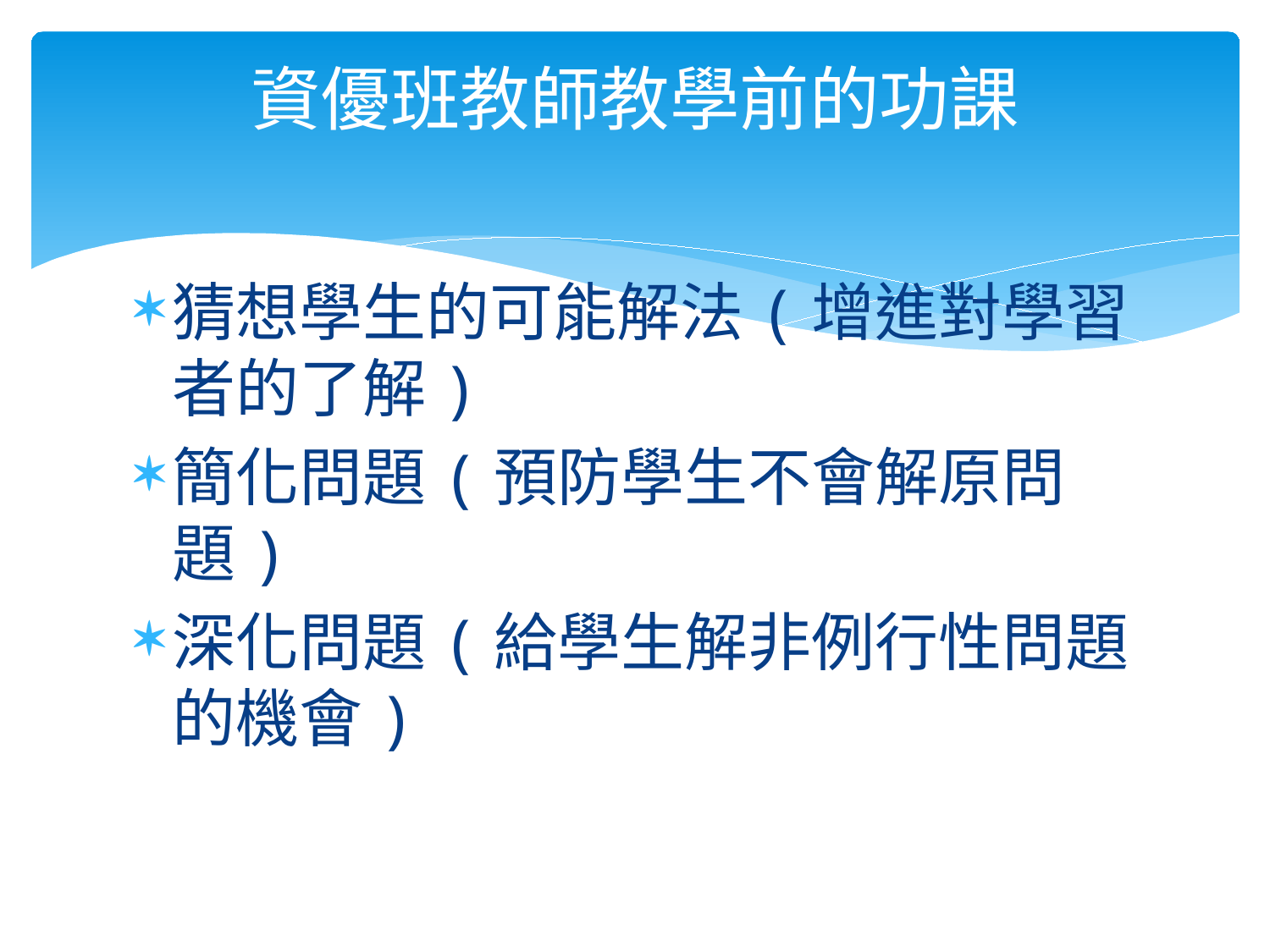

# 資優班教師教學前的功課
猜想學生的可能解法(增進對學習者的了解)
簡化問題(預防學生不會解原問題)
深化問題(給學生解非例行性問題的機會)